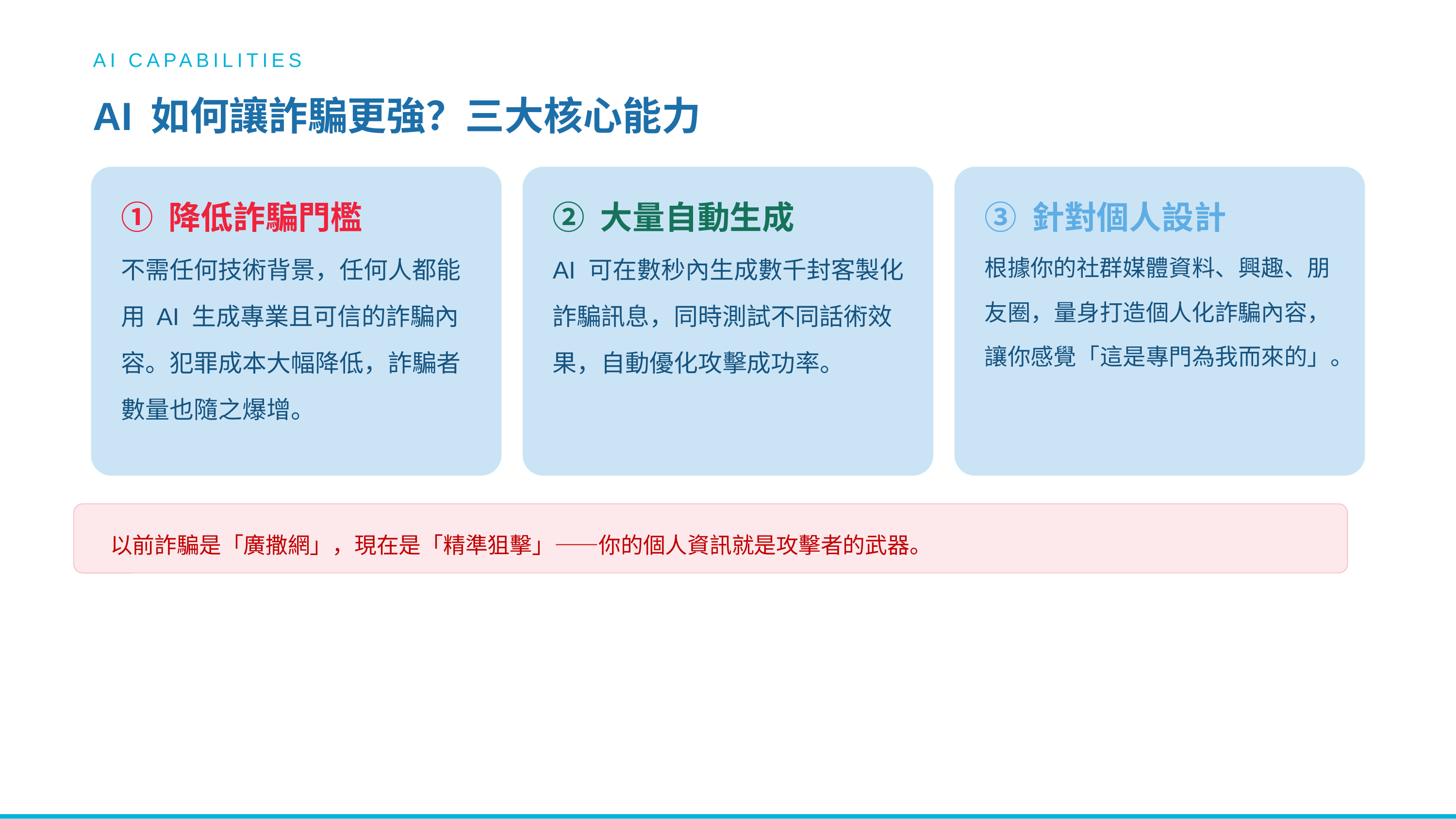

AI CAPABILITIES
AI 如何讓詐騙更強？三大核心能力

① 降低詐騙門檻
② 大量自動生成
③ 針對個人設計
根據你的社群媒體資料、興趣、朋友圈，量身打造個人化詐騙內容，讓你感覺「這是專門為我而來的」。
不需任何技術背景，任何人都能用 AI 生成專業且可信的詐騙內容。犯罪成本大幅降低，詐騙者數量也隨之爆增。
AI 可在數秒內生成數千封客製化詐騙訊息，同時測試不同話術效果，自動優化攻擊成功率。

以前詐騙是「廣撒網」，現在是「精準狙擊」——你的個人資訊就是攻擊者的武器。